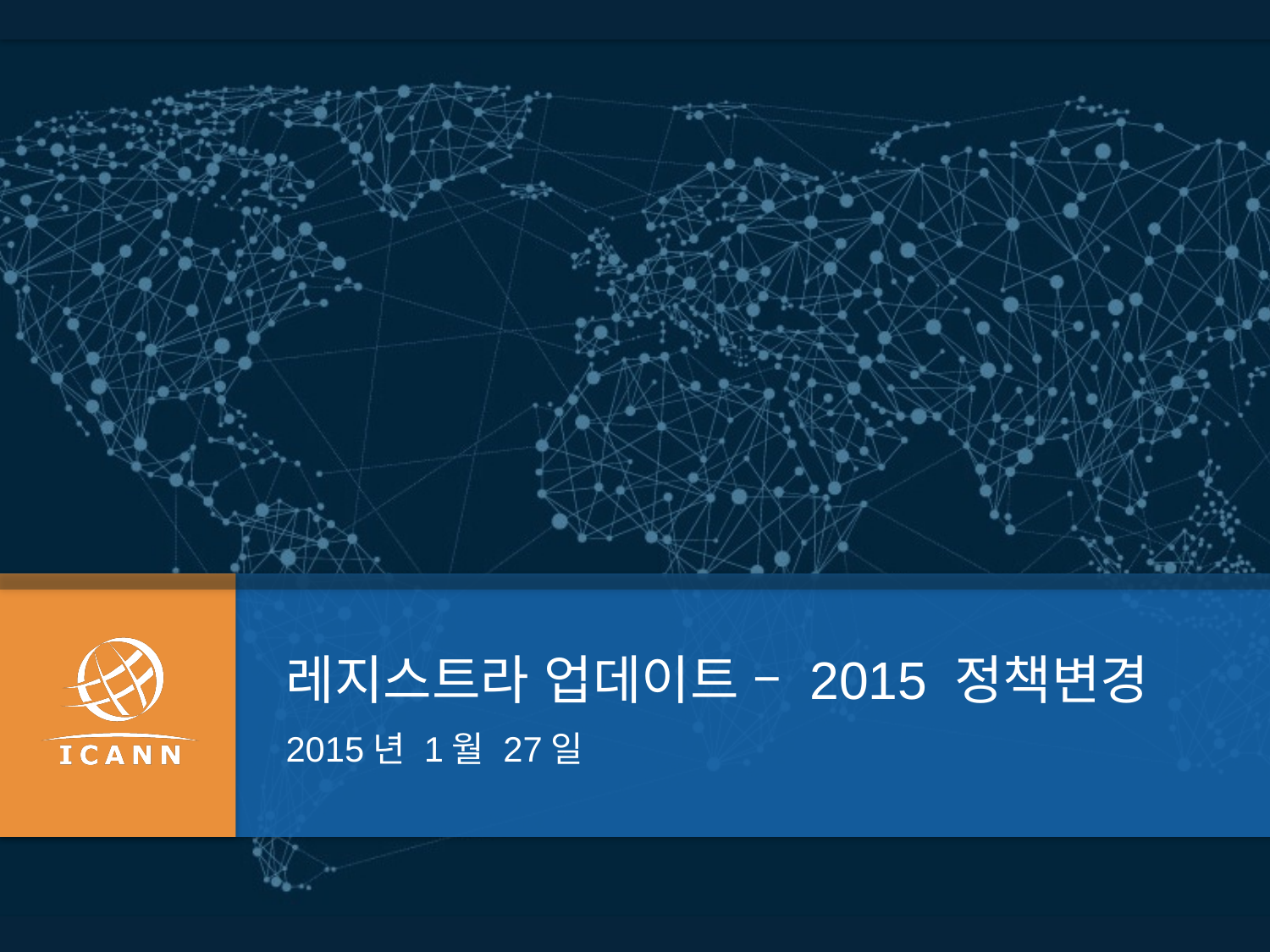

레지스트라 업데이트 – 2015 정책변경
2015년 1월 27일